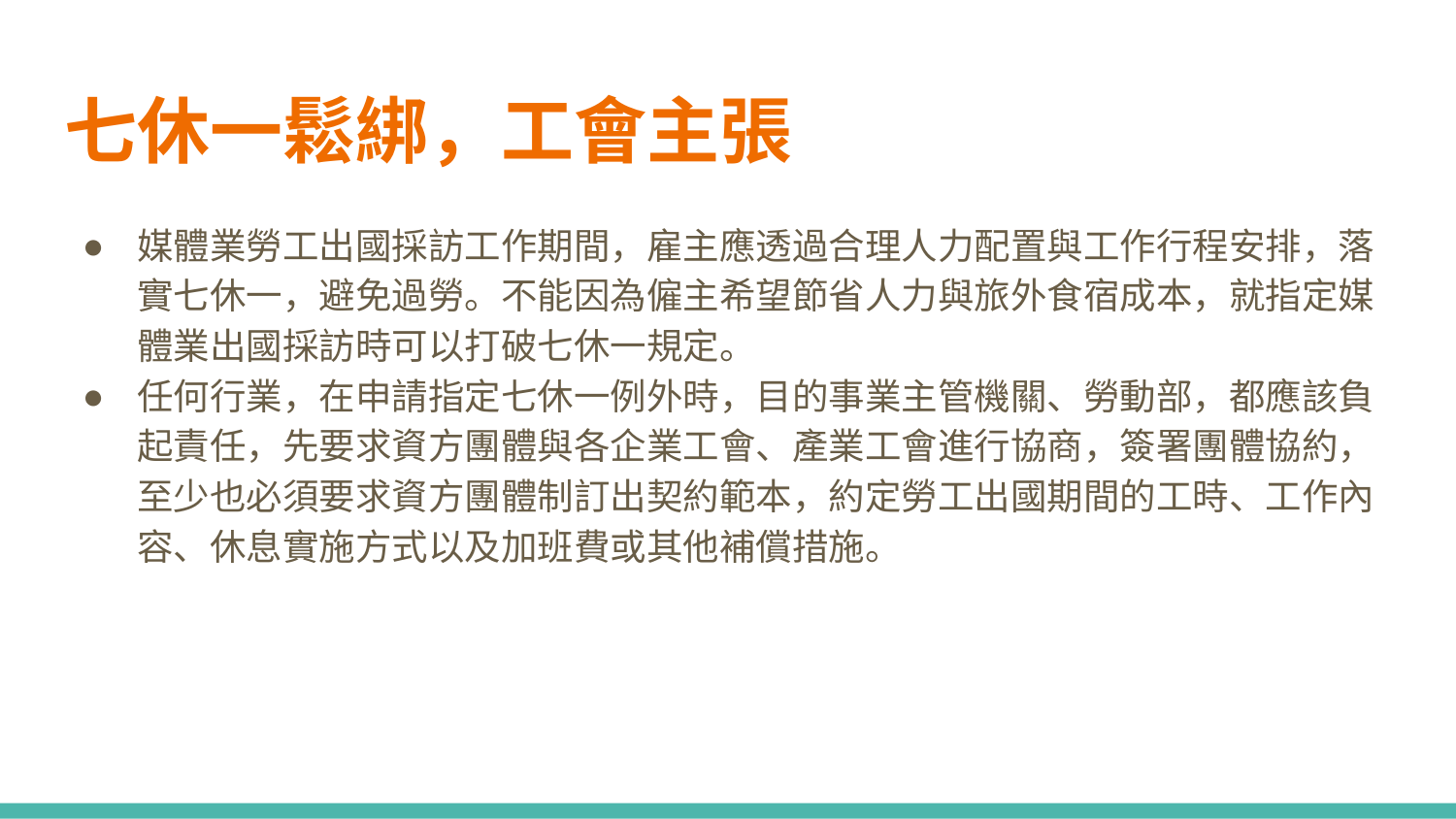

# 七休一鬆綁，工會主張
媒體業勞工出國採訪工作期間，雇主應透過合理人力配置與工作行程安排，落實七休一，避免過勞。不能因為僱主希望節省人力與旅外食宿成本，就指定媒體業出國採訪時可以打破七休一規定。
任何行業，在申請指定七休一例外時，目的事業主管機關、勞動部，都應該負起責任，先要求資方團體與各企業工會、產業工會進行協商，簽署團體協約，至少也必須要求資方團體制訂出契約範本，約定勞工出國期間的工時、工作內容、休息實施方式以及加班費或其他補償措施。